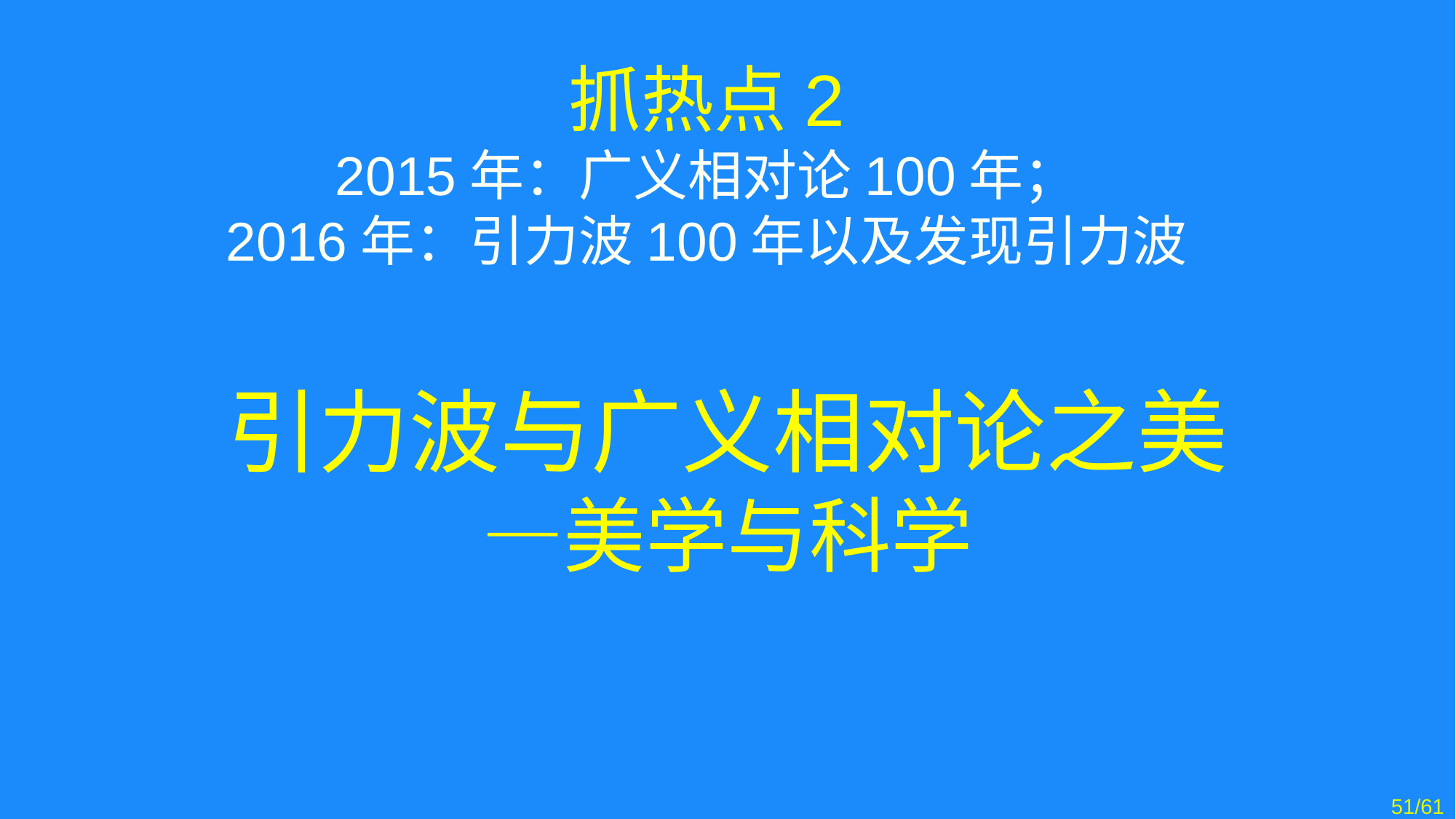

抓热点2
2015年：广义相对论100年；
2016年：引力波100年以及发现引力波
# 引力波与广义相对论之美 —美学与科学
51/61